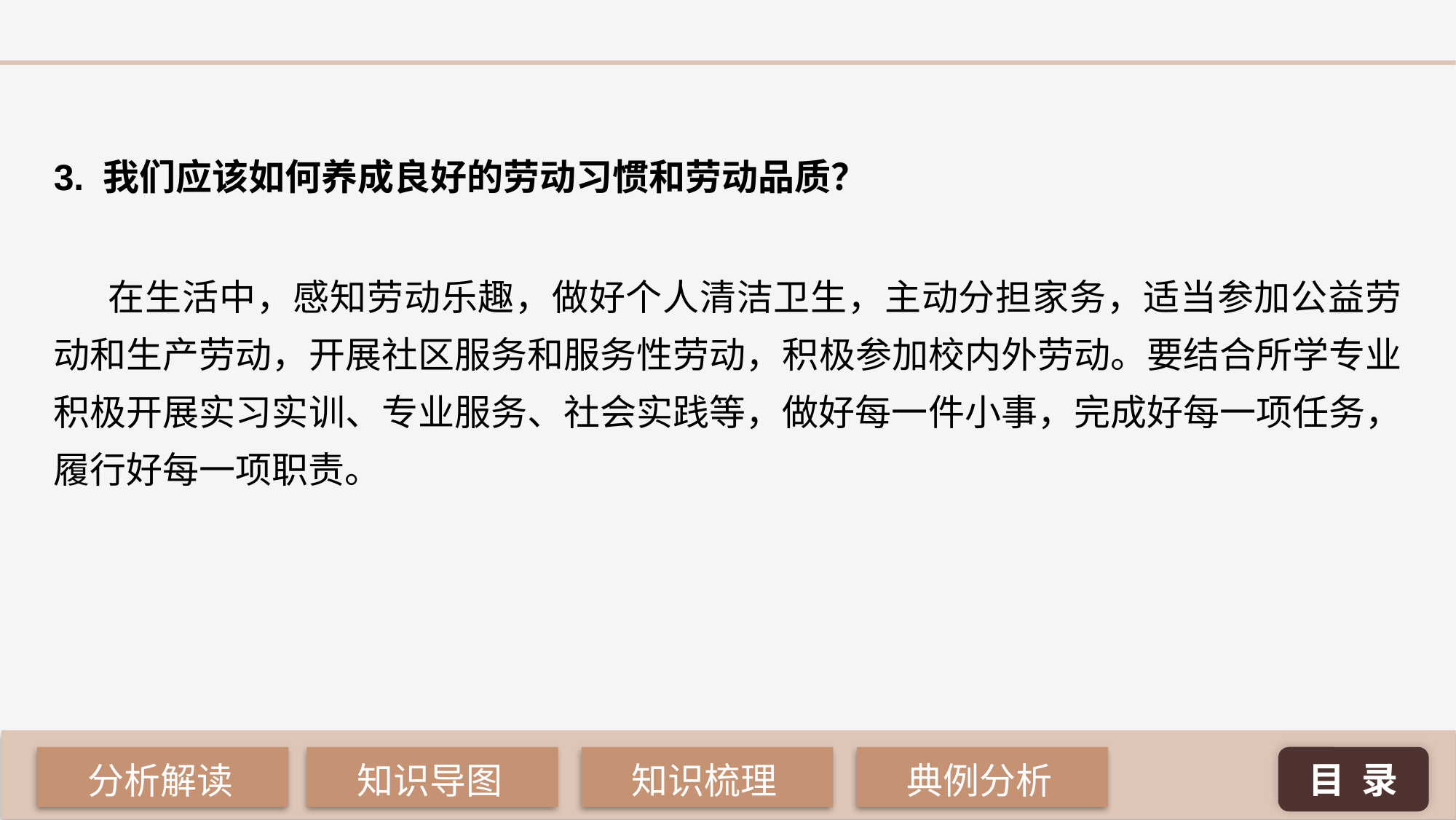

3. 我们应该如何养成良好的劳动习惯和劳动品质？
在生活中，感知劳动乐趣，做好个人清洁卫生，主动分担家务，适当参加公益劳动和生产劳动，开展社区服务和服务性劳动，积极参加校内外劳动。要结合所学专业积极开展实习实训、专业服务、社会实践等，做好每一件小事，完成好每一项任务，履行好每一项职责。